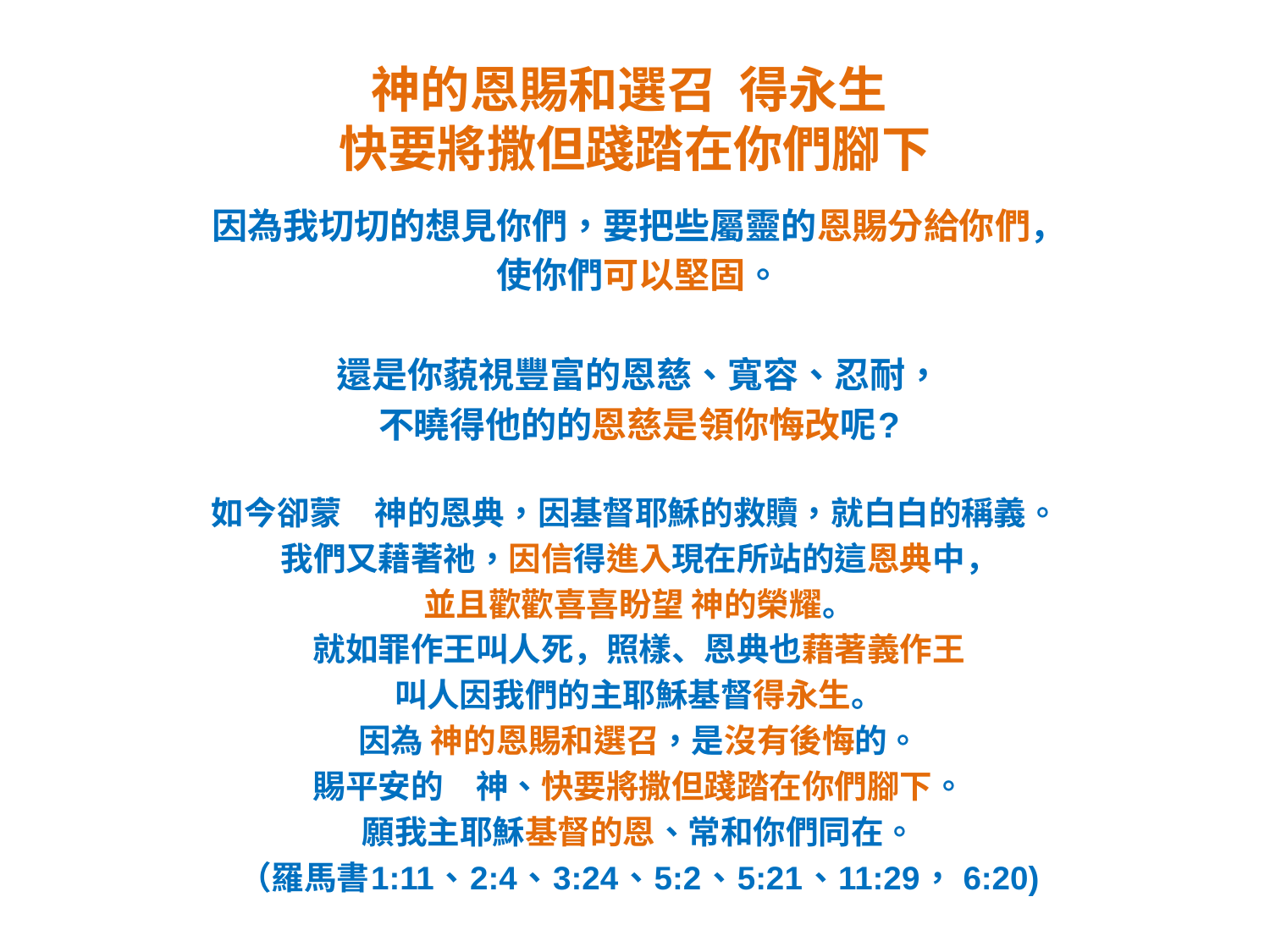

# 神的恩賜和選召  得永生 快要將撒但踐踏在你們腳下
因為我切切的想見你們，要把些屬靈的恩賜分給你們，
使你們可以堅固。

還是你藐視豐富的恩慈、寬容、忍耐，
不曉得他的的恩慈是領你悔改呢?

如今卻蒙　神的恩典，因基督耶穌的救贖，就白白的稱義。
我們又藉著祂，因信得進入現在所站的這恩典中，
並且歡歡喜喜盼望 神的榮耀。
就如罪作王叫人死，照樣、恩典也藉著義作王
叫人因我們的主耶穌基督得永生。
因為 神的恩賜和選召，是沒有後悔的。
賜平安的　神、快要將撒但踐踏在你們腳下。
願我主耶穌基督的恩、常和你們同在。
（羅馬書1:11、2:4、3:24、5:2、5:21、11:29， 6:20)